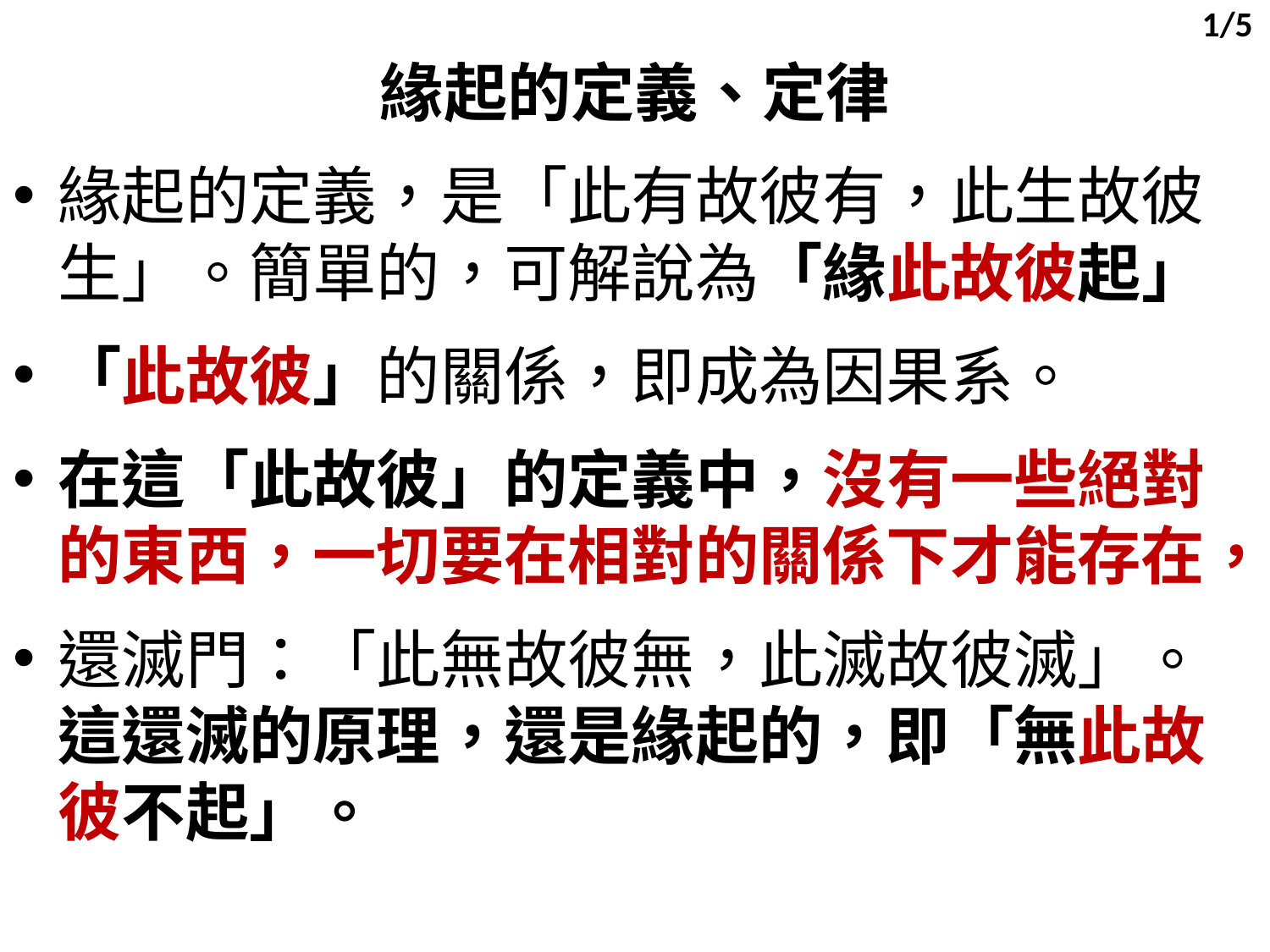

1/5
緣起的定義、定律
緣起的定義，是「此有故彼有，此生故彼生」。簡單的，可解說為「緣此故彼起」
「此故彼」的關係，即成為因果系。
在這「此故彼」的定義中，沒有一些絕對的東西，一切要在相對的關係下才能存在，
還滅門：「此無故彼無，此滅故彼滅」。這還滅的原理，還是緣起的，即「無此故彼不起」。